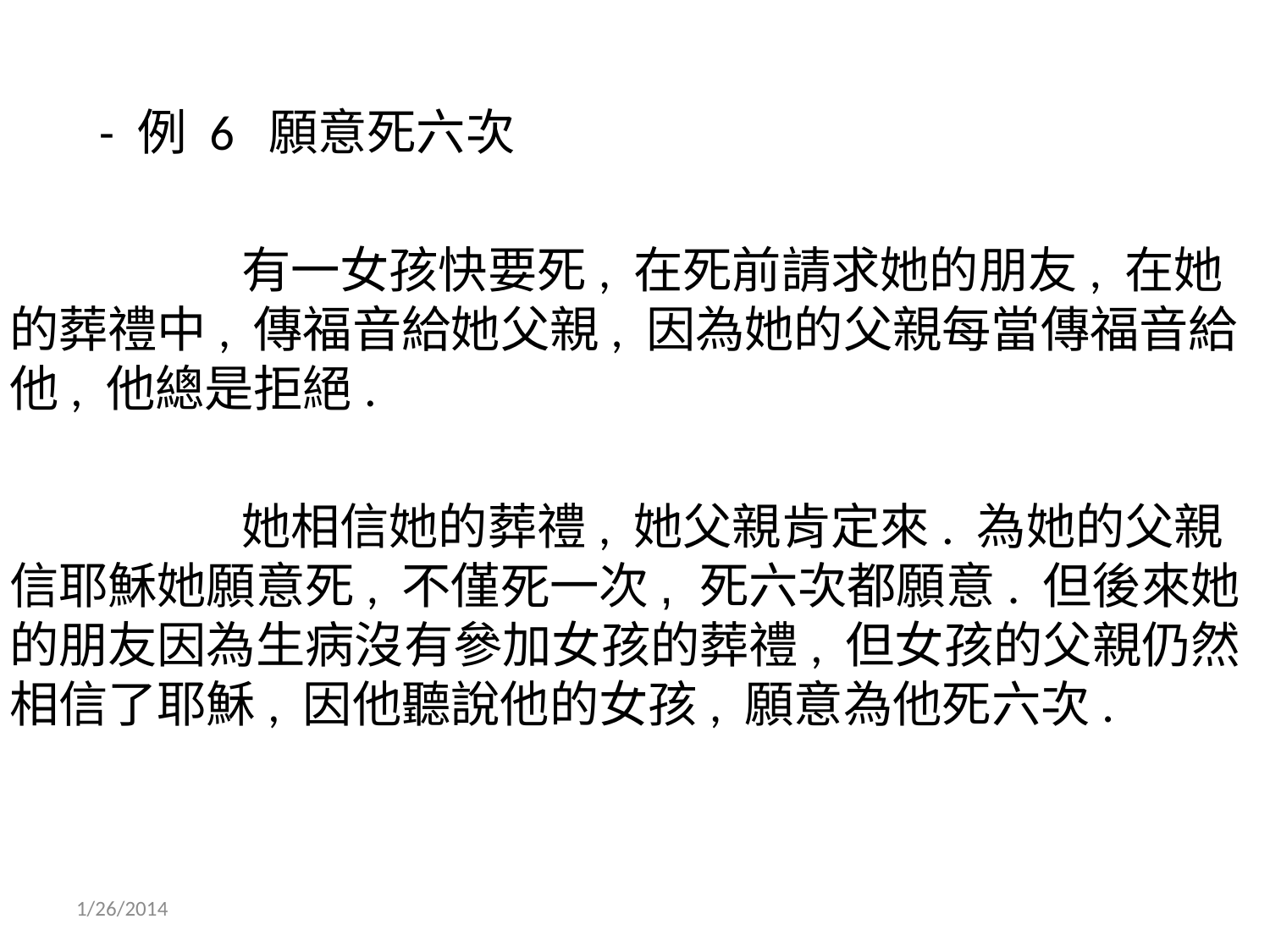

- 例 6  願意死六次

                    有一女孩快要死, 在死前請求她的朋友, 在她的葬禮中, 傳福音給她父親, 因為她的父親每當傳福音給他, 他總是拒絕.

                    她相信她的葬禮, 她父親肯定來. 為她的父親信耶穌她願意死, 不僅死一次, 死六次都願意. 但後來她的朋友因為生病沒有參加女孩的葬禮, 但女孩的父親仍然相信了耶穌, 因他聽說他的女孩, 願意為他死六次.

1/26/2014